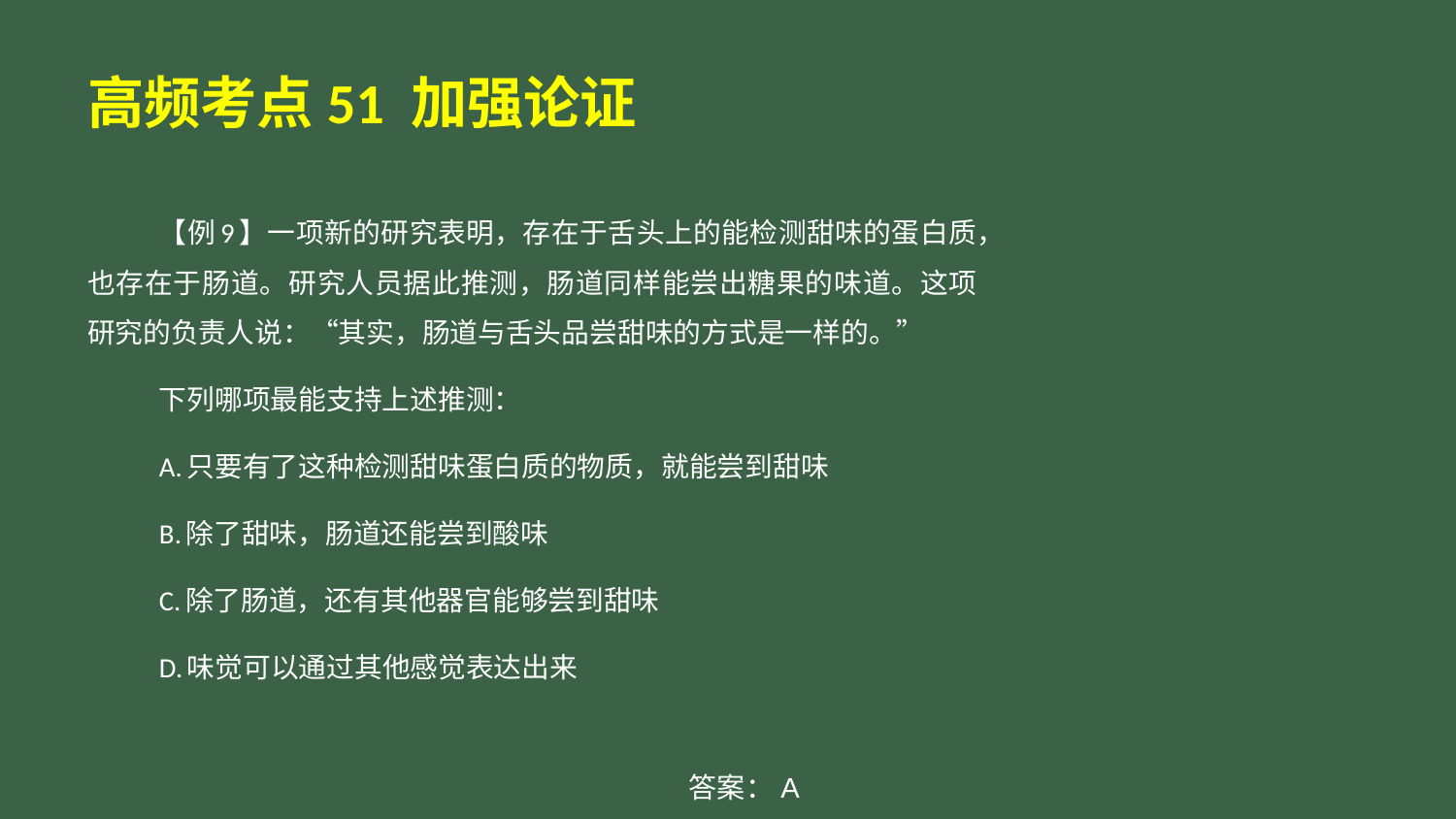

# 高频考点51 加强论证
【例9】一项新的研究表明，存在于舌头上的能检测甜味的蛋白质，也存在于肠道。研究人员据此推测，肠道同样能尝出糖果的味道。这项研究的负责人说：“其实，肠道与舌头品尝甜味的方式是一样的。”
下列哪项最能支持上述推测：
A.只要有了这种检测甜味蛋白质的物质，就能尝到甜味
B.除了甜味，肠道还能尝到酸味
C.除了肠道，还有其他器官能够尝到甜味
D.味觉可以通过其他感觉表达出来

答案：A